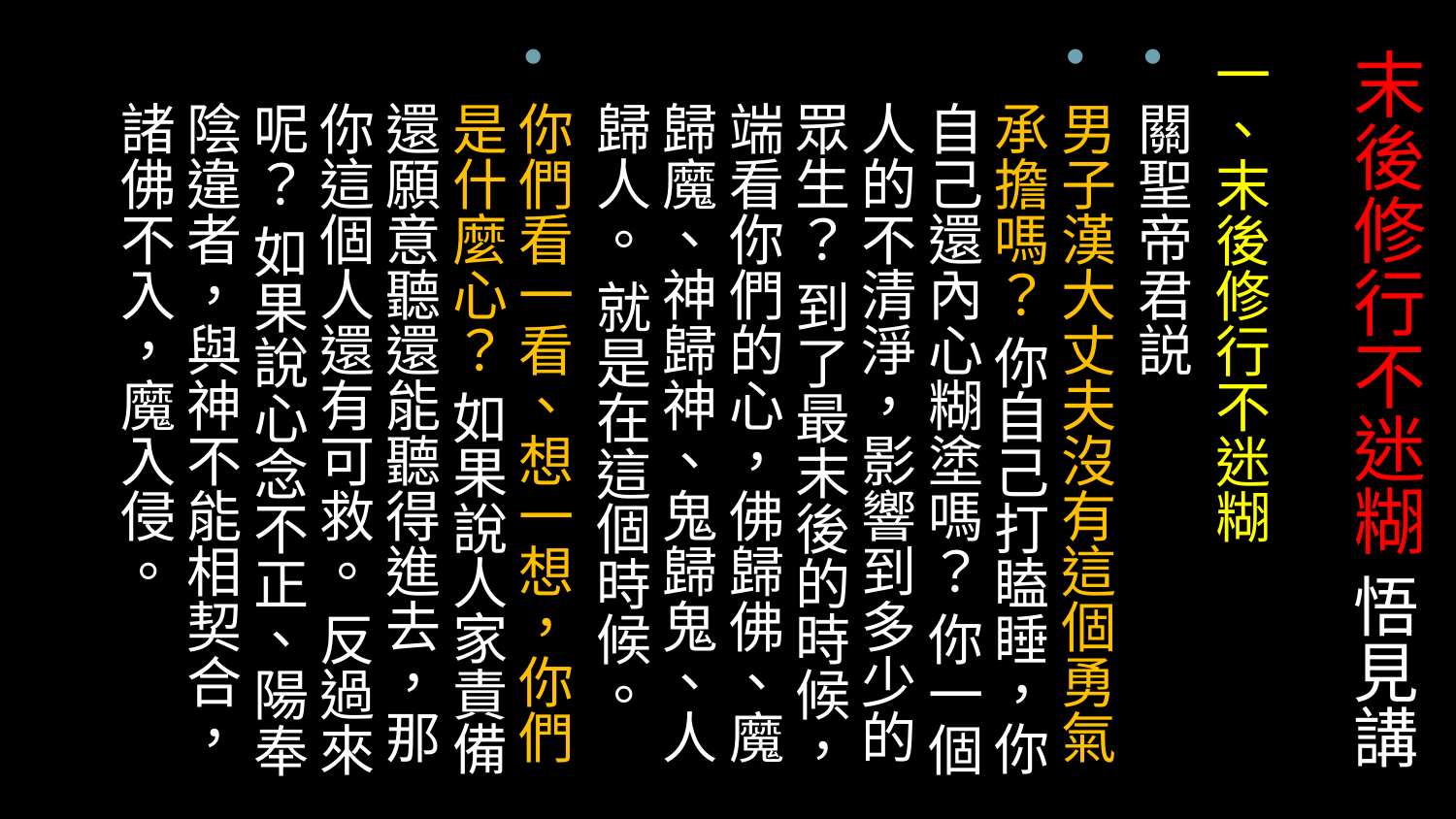

# 末後修行不迷糊 悟見講
一、末後修行不迷糊
關聖帝君説
男子漢大丈夫沒有這個勇氣承擔嗎？ 你自己打瞌睡，你自己還內心糊塗嗎？ 你一個人的不清淨，影響到多少的眾生？ 到了最末後的時候，端看你們的心，佛歸佛、魔歸魔、神歸神、鬼歸鬼、人歸人。 就是在這個時候。
你們看一看、想一想，你們是什麼心？ 如果說人家責備還願意聽還能聽得進去，那你這個人還有可救。 反過來呢？ 如果說心念不正、陽奉陰違者，與神不能相契合，諸佛不入，魔入侵。